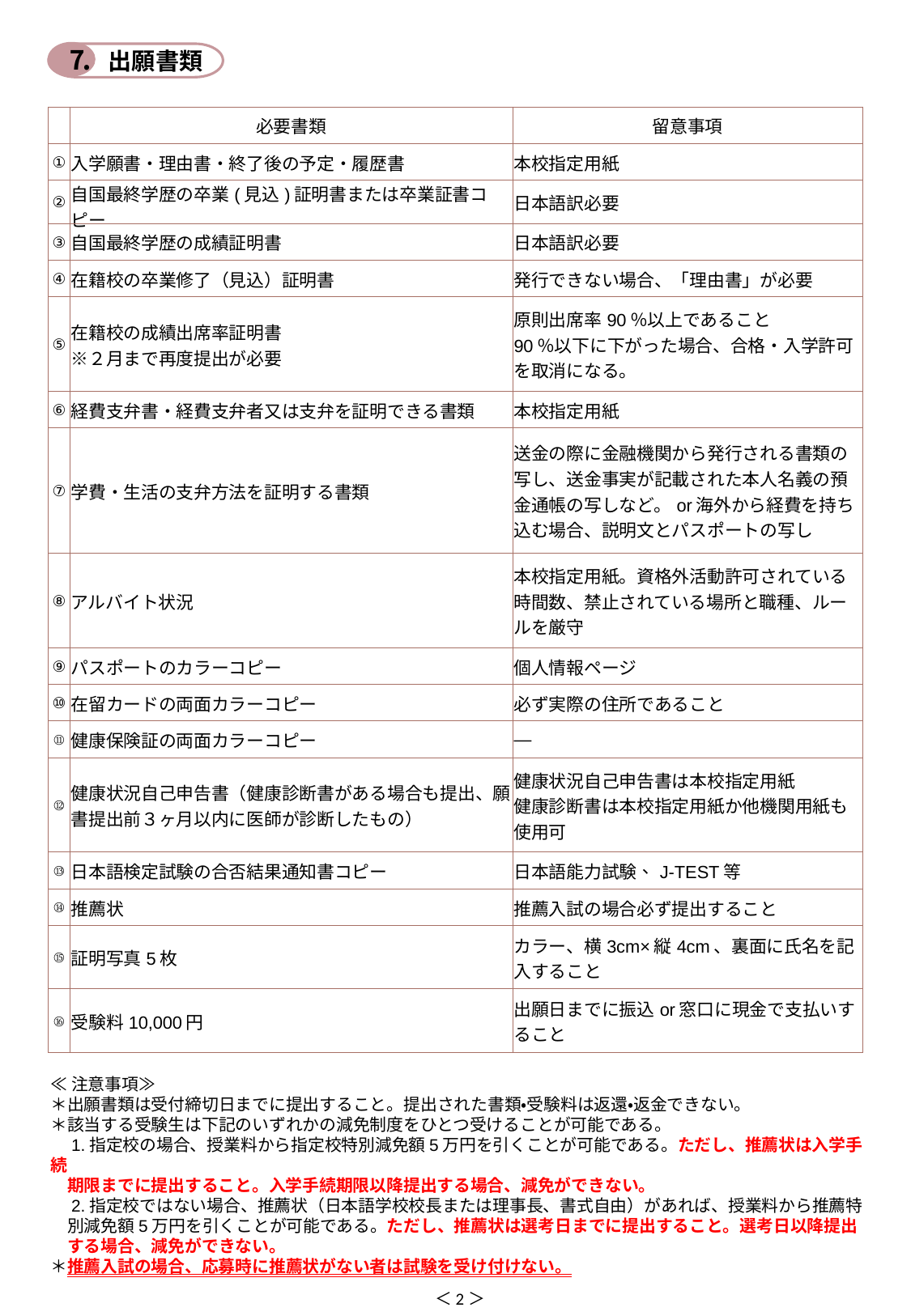

⒎
出願書類
|  | 必要書類 | 留意事項 |
| --- | --- | --- |
| ① | 入学願書・理由書・終了後の予定・履歴書 | 本校指定用紙 |
| ② | 自国最終学歴の卒業(見込)証明書または卒業証書コピー | 日本語訳必要 |
| ③ | 自国最終学歴の成績証明書 | 日本語訳必要 |
| ④ | 在籍校の卒業修了（見込）証明書 | 発行できない場合、「理由書」が必要 |
| ⑤ | 在籍校の成績出席率証明書 ※２月まで再度提出が必要 | 原則出席率90％以上であること 90％以下に下がった場合、合格・入学許可を取消になる。 |
| ⑥ | 経費支弁書・経費支弁者又は支弁を証明できる書類 | 本校指定用紙 |
| ⑦ | 学費・生活の支弁方法を証明する書類 | 送金の際に金融機関から発行される書類の写し、送金事実が記載された本人名義の預金通帳の写しなど。or海外から経費を持ち込む場合、説明文とパスポートの写し |
| ⑧ | アルバイト状況 | 本校指定用紙。資格外活動許可されている時間数、禁止されている場所と職種、ルールを厳守 |
| ⑨ | パスポートのカラーコピー | 個人情報ページ |
| ⑩ | 在留カードの両面カラーコピー | 必ず実際の住所であること |
| ⑪ | 健康保険証の両面カラーコピー | ― |
| ⑫ | 健康状況自己申告書（健康診断書がある場合も提出、願書提出前３ヶ月以内に医師が診断したもの） | 健康状況自己申告書は本校指定用紙 健康診断書は本校指定用紙か他機関用紙も使用可 |
| ⑬ | 日本語検定試験の合否結果通知書コピー | 日本語能力試験、J-TEST等 |
| ⑭ | 推薦状 | 推薦入試の場合必ず提出すること |
| ⑮ | 証明写真5枚 | カラー、横3cm×縦4cm、裏面に氏名を記入すること |
| ⑯ | 受験料10,000円 | 出願日までに振込or窓口に現金で支払いすること |
≪注意事項≫
＊出願書類は受付締切日までに提出すること。提出された書類・受験料は返還・返金できない。
＊該当する受験生は下記のいずれかの減免制度をひとつ受けることが可能である。
　1.指定校の場合、授業料から指定校特別減免額5万円を引くことが可能である。ただし、推薦状は入学手続
　期限までに提出すること。入学手続期限以降提出する場合、減免ができない。
　2.指定校ではない場合、推薦状（日本語学校校長または理事長、書式自由）があれば、授業料から推薦特
　別減免額5万円を引くことが可能である。ただし、推薦状は選考日までに提出すること。選考日以降提出
　する場合、減免ができない。
＊推薦入試の場合、応募時に推薦状がない者は試験を受け付けない。
＜2＞